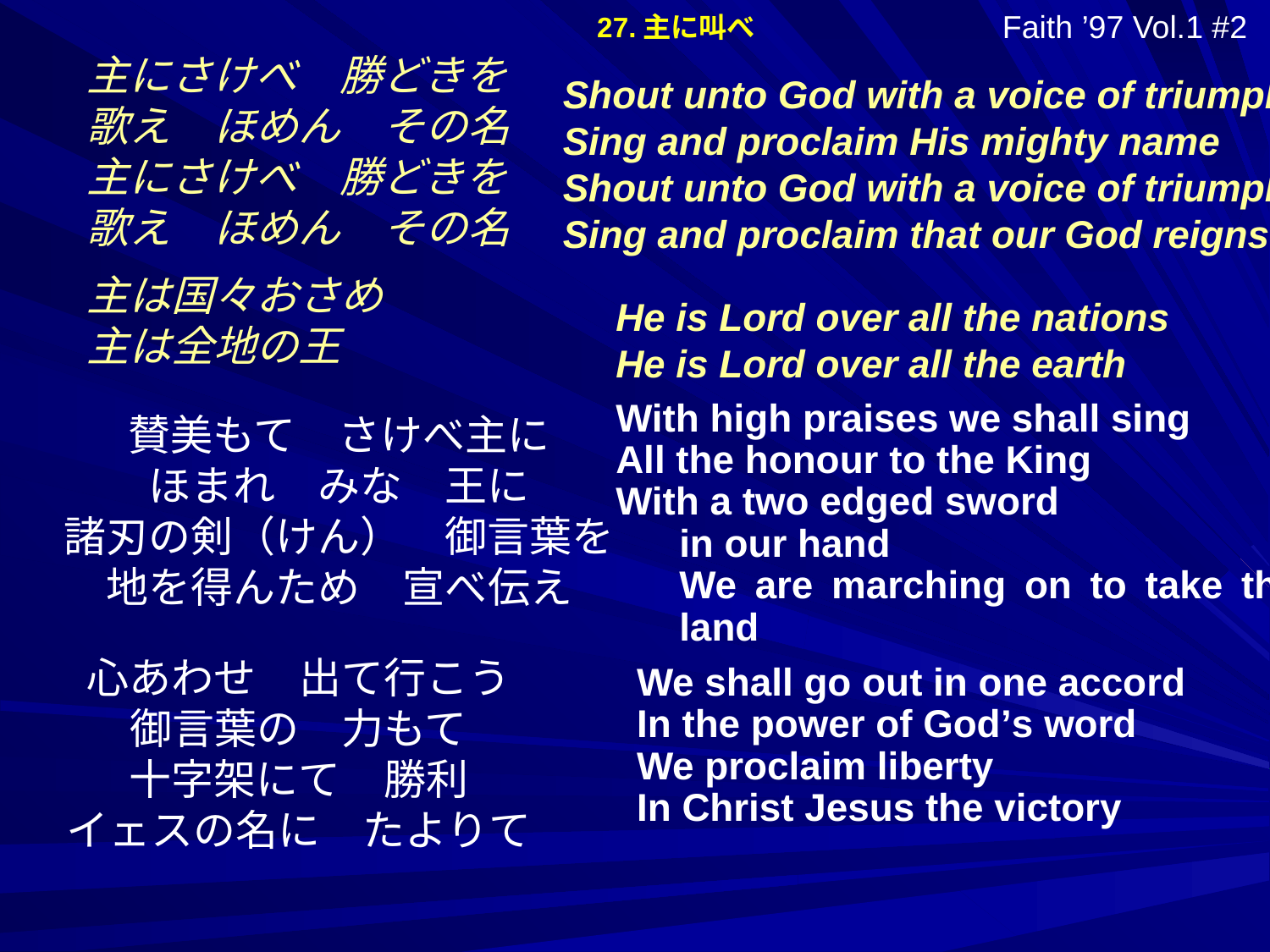

27.主に叫べ
Faith ’97 Vol.1 #2
主にさけべ　勝どきを
歌え　ほめん　その名
主にさけべ　勝どきを
歌え　ほめん　その名

主は国々おさめ
主は全地の王
Shout unto God with a voice of triumph
Sing and proclaim His mighty name
Shout unto God with a voice of triumph
Sing and proclaim that our God reigns
He is Lord over all the nations
He is Lord over all the earth
賛美もて　さけべ主に
ほまれ　みな　王に
諸刃の剣（けん）　御言葉を
地を得んため　宣べ伝え
With high praises we shall sing
All the honour to the King
With a two edged sword
in our hand
We are marching on to take the land
心あわせ　出て行こう
御言葉の　力もて
十字架にて　勝利
イェスの名に　たよりて
We shall go out in one accord
In the power of God’s word
We proclaim liberty
In Christ Jesus the victory